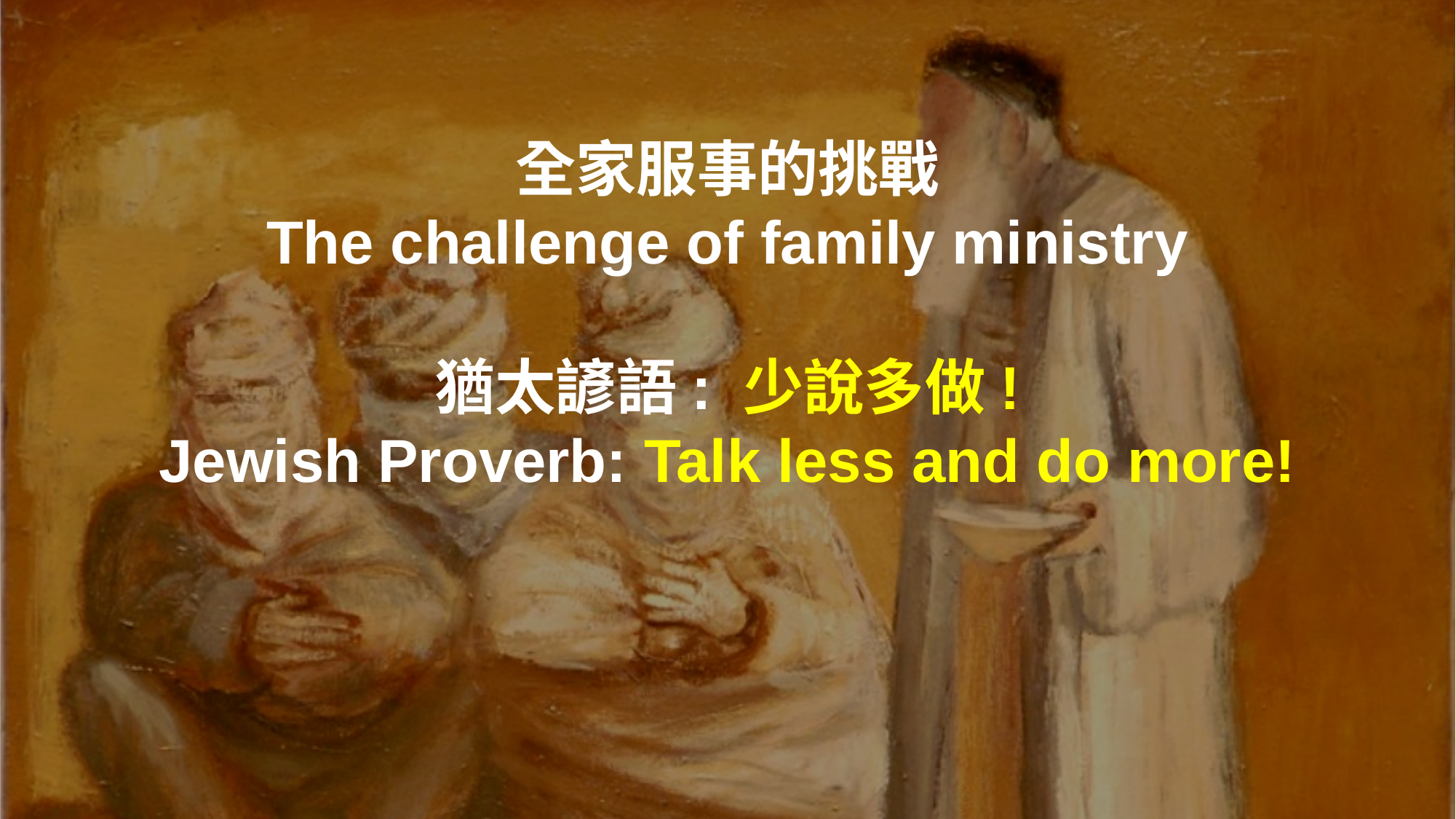

全家服事的挑戰
The challenge of family ministry

猶太諺語: 少說多做!
Jewish Proverb: Talk less and do more!